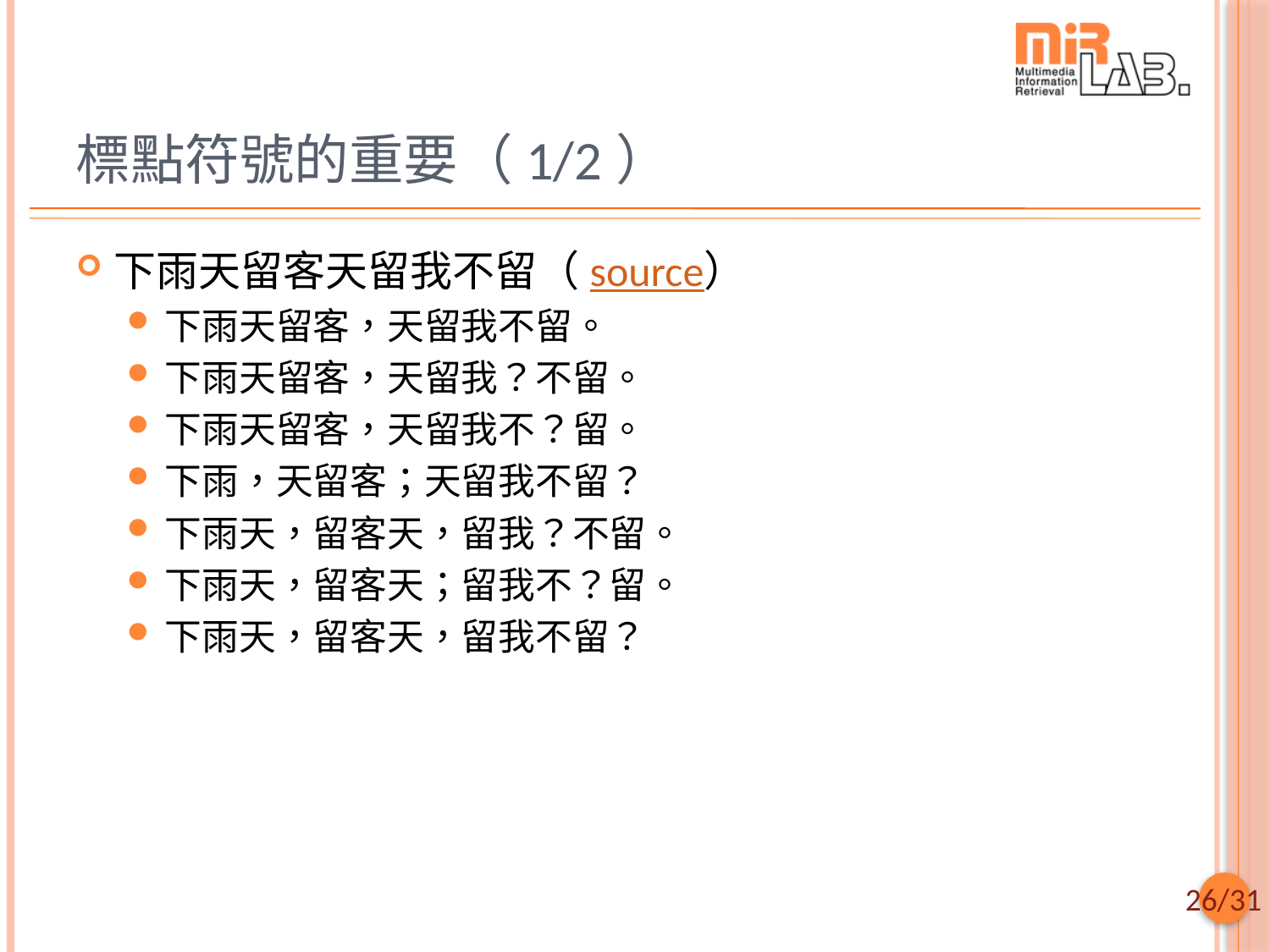

# 標點符號的重要（1/2）
下雨天留客天留我不留（source）
下雨天留客，天留我不留。
下雨天留客，天留我？不留。
下雨天留客，天留我不？留。
下雨，天留客；天留我不留？
下雨天，留客天，留我？不留。
下雨天，留客天；留我不？留。
下雨天，留客天，留我不留？